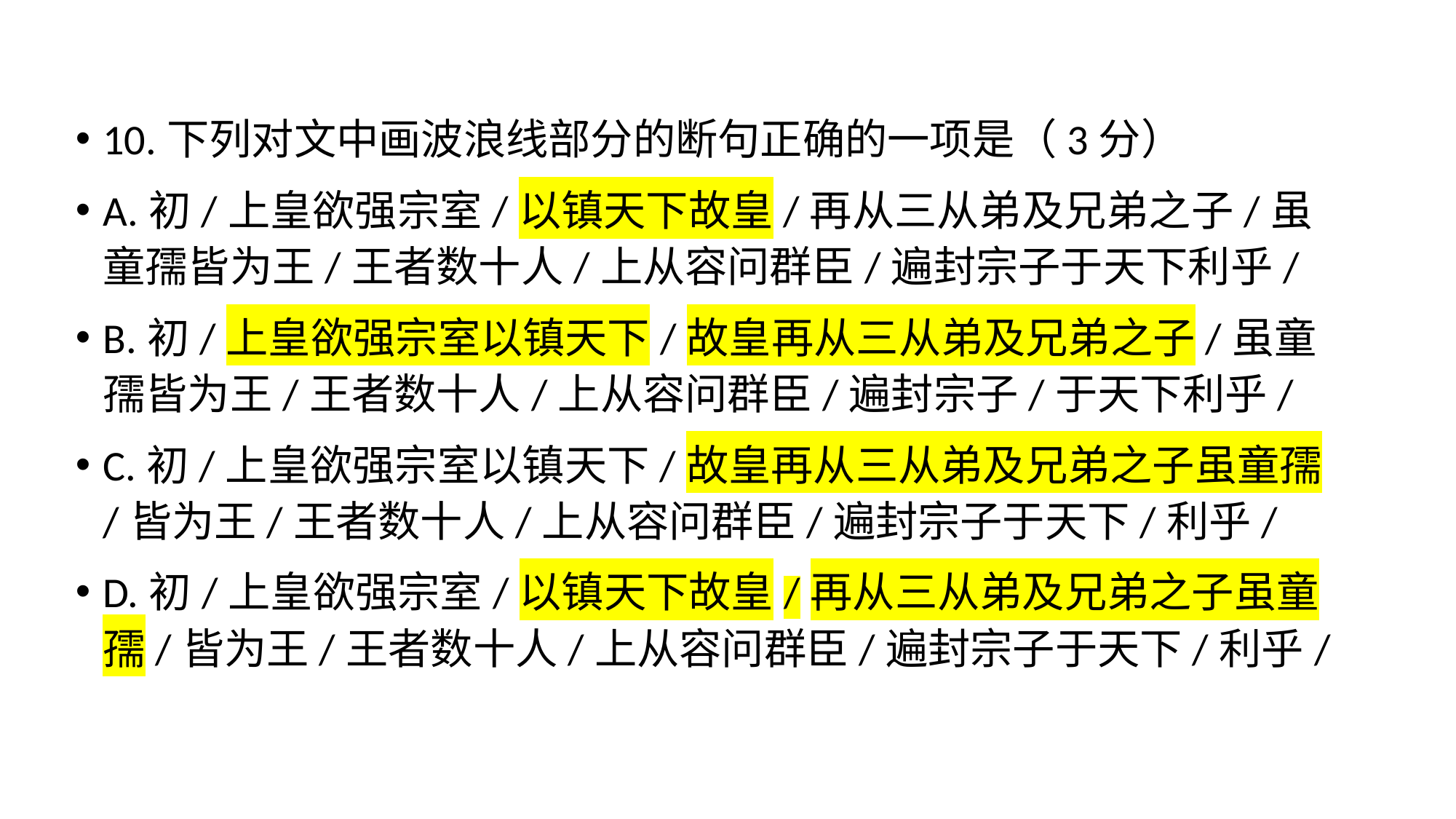

10.下列对文中画波浪线部分的断句正确的一项是（3分）
A.初/上皇欲强宗室/以镇天下故皇/再从三从弟及兄弟之子/虽童孺皆为王/王者数十人/上从容问群臣/遍封宗子于天下利乎/
B.初/上皇欲强宗室以镇天下/故皇再从三从弟及兄弟之子/虽童孺皆为王/王者数十人/上从容问群臣/遍封宗子/于天下利乎/
C.初/上皇欲强宗室以镇天下/故皇再从三从弟及兄弟之子虽童孺/皆为王/王者数十人/上从容问群臣/遍封宗子于天下/利乎/
D.初/上皇欲强宗室/以镇天下故皇/再从三从弟及兄弟之子虽童孺/皆为王/王者数十人/上从容问群臣/遍封宗子于天下/利乎/